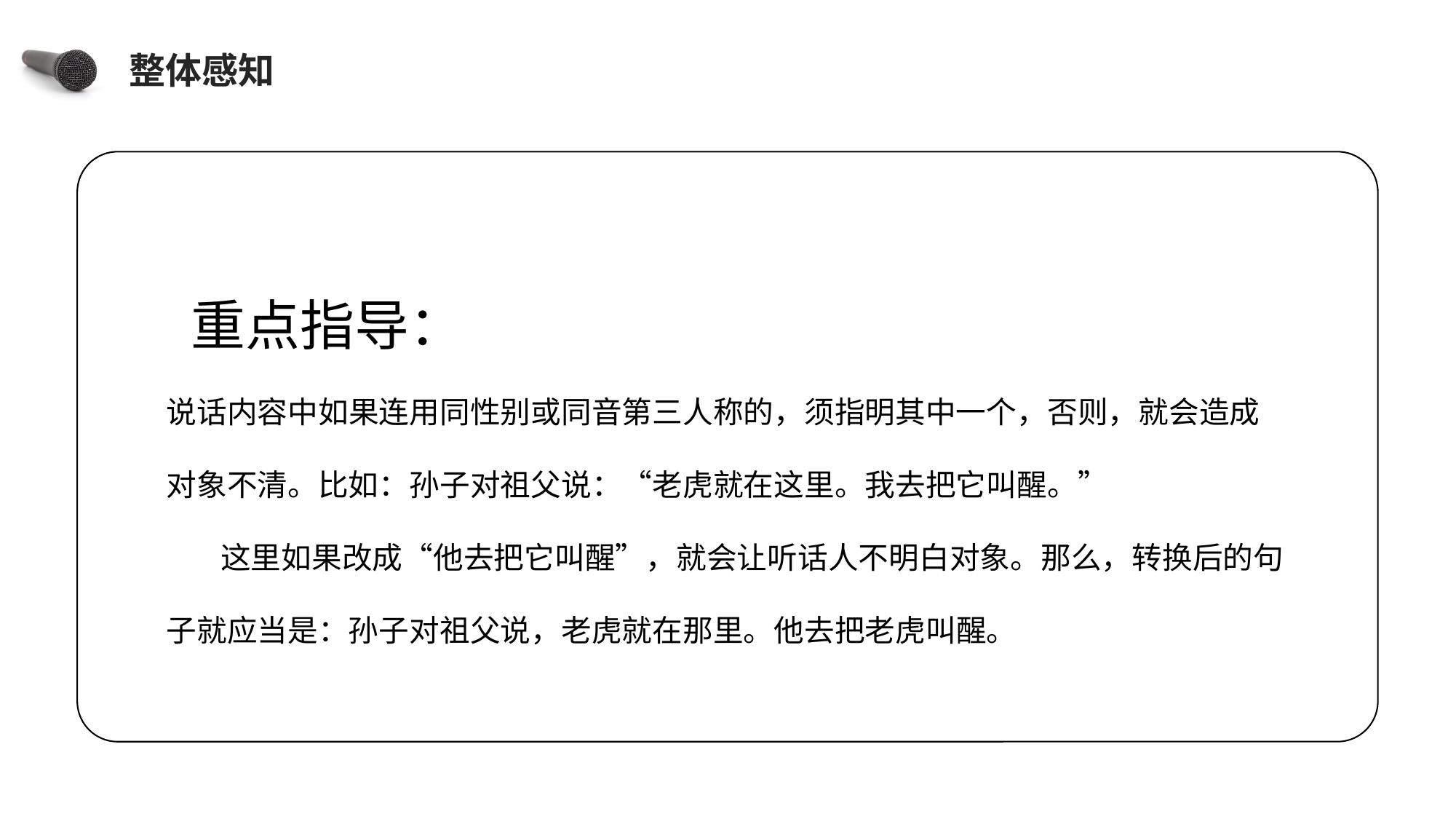

整体感知
  重点指导：
说话内容中如果连用同性别或同音第三人称的，须指明其中一个，否则，就会造成对象不清。比如：孙子对祖父说：“老虎就在这里。我去把它叫醒。”
       这里如果改成“他去把它叫醒”，就会让听话人不明白对象。那么，转换后的句子就应当是：孙子对祖父说，老虎就在那里。他去把老虎叫醒。